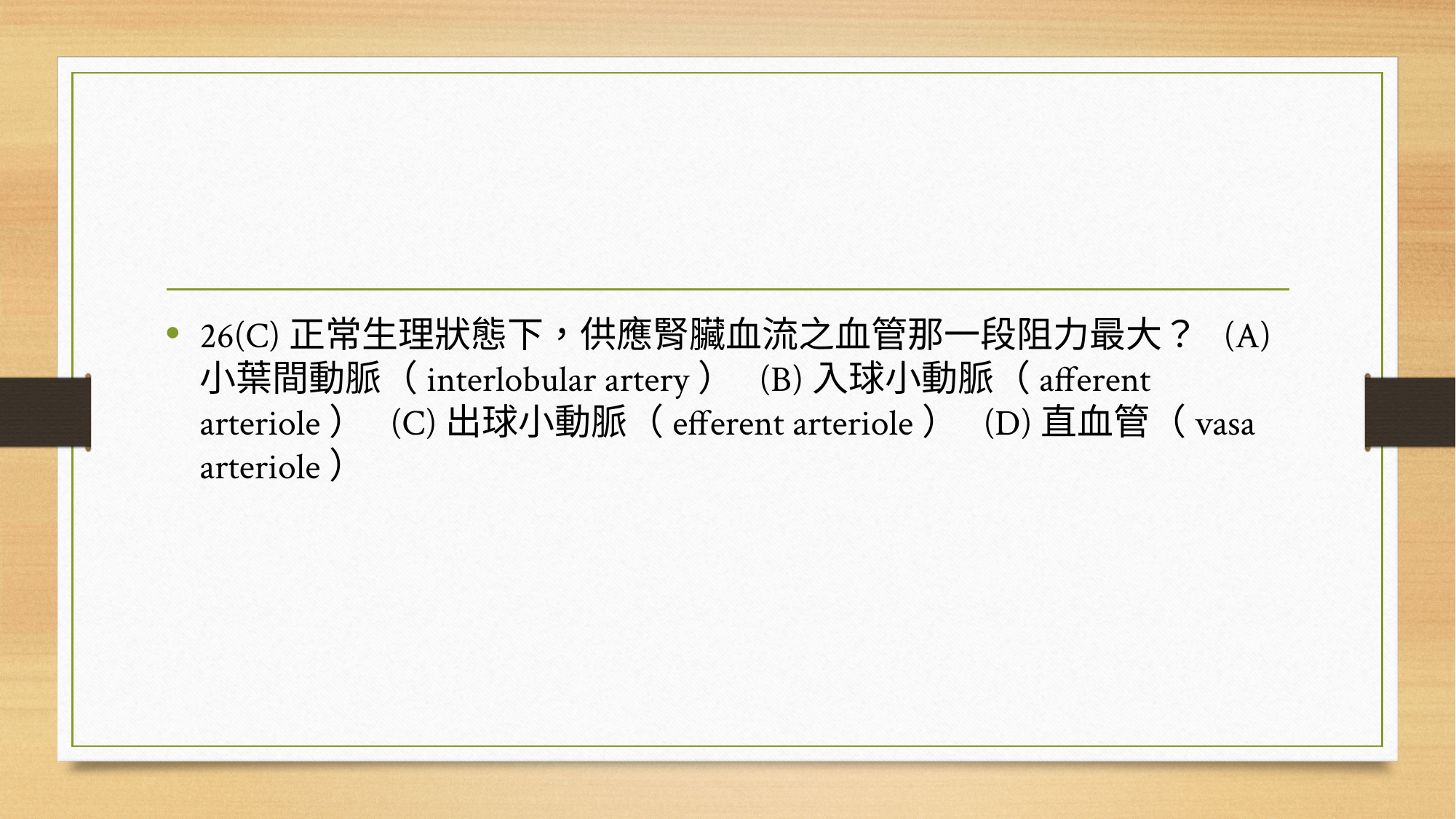

#
26(C)正常生理狀態下，供應腎臟血流之血管那一段阻力最大？  (A)小葉間動脈（interlobular artery）  (B)入球小動脈（afferent arteriole）  (C)出球小動脈（efferent arteriole）  (D)直血管（vasa arteriole）